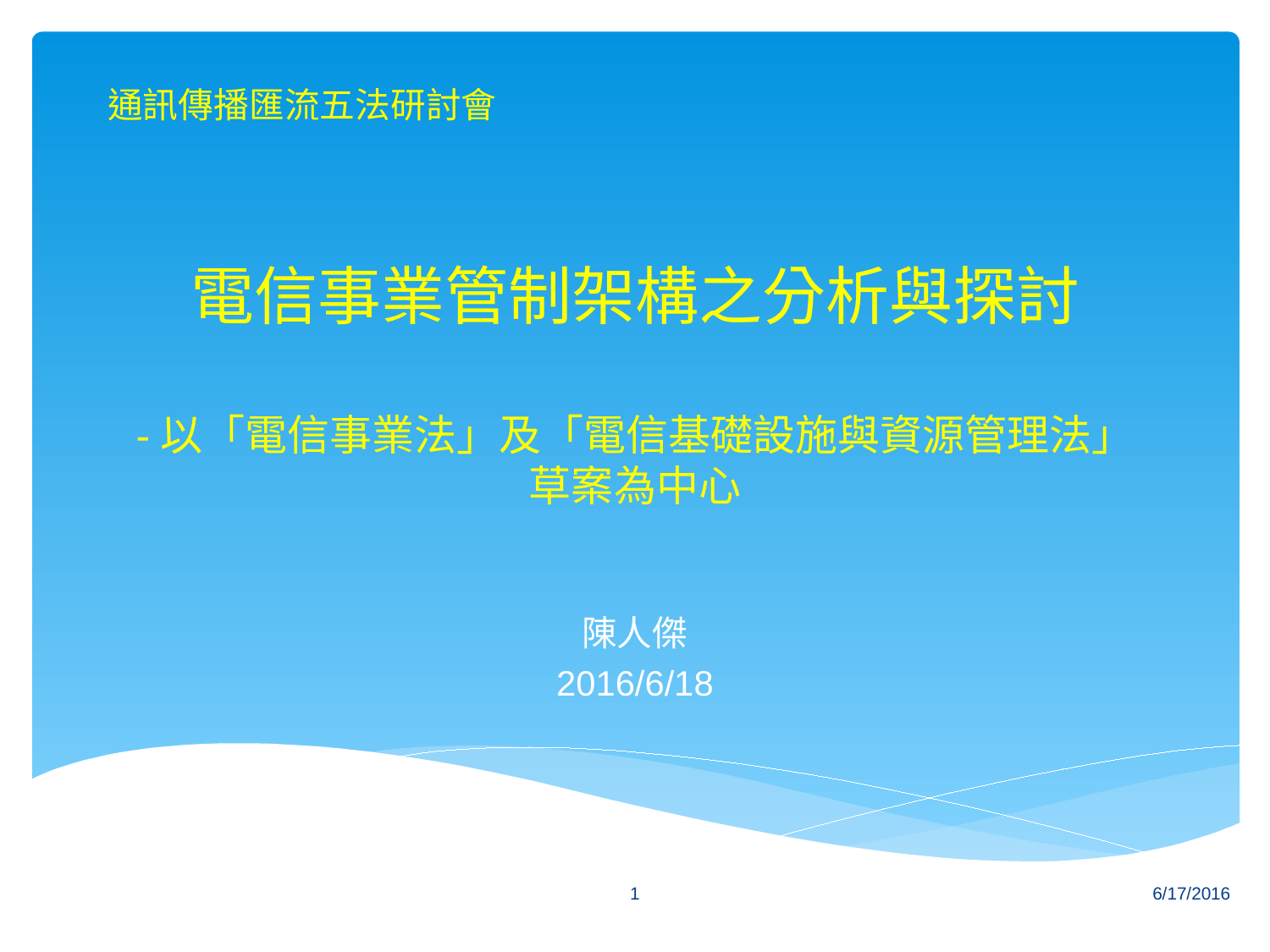

通訊傳播匯流五法研討會
# 電信事業管制架構之分析與探討 -以「電信事業法」及「電信基礎設施與資源管理法」 草案為中心
陳人傑
2016/6/18
1
6/17/2016